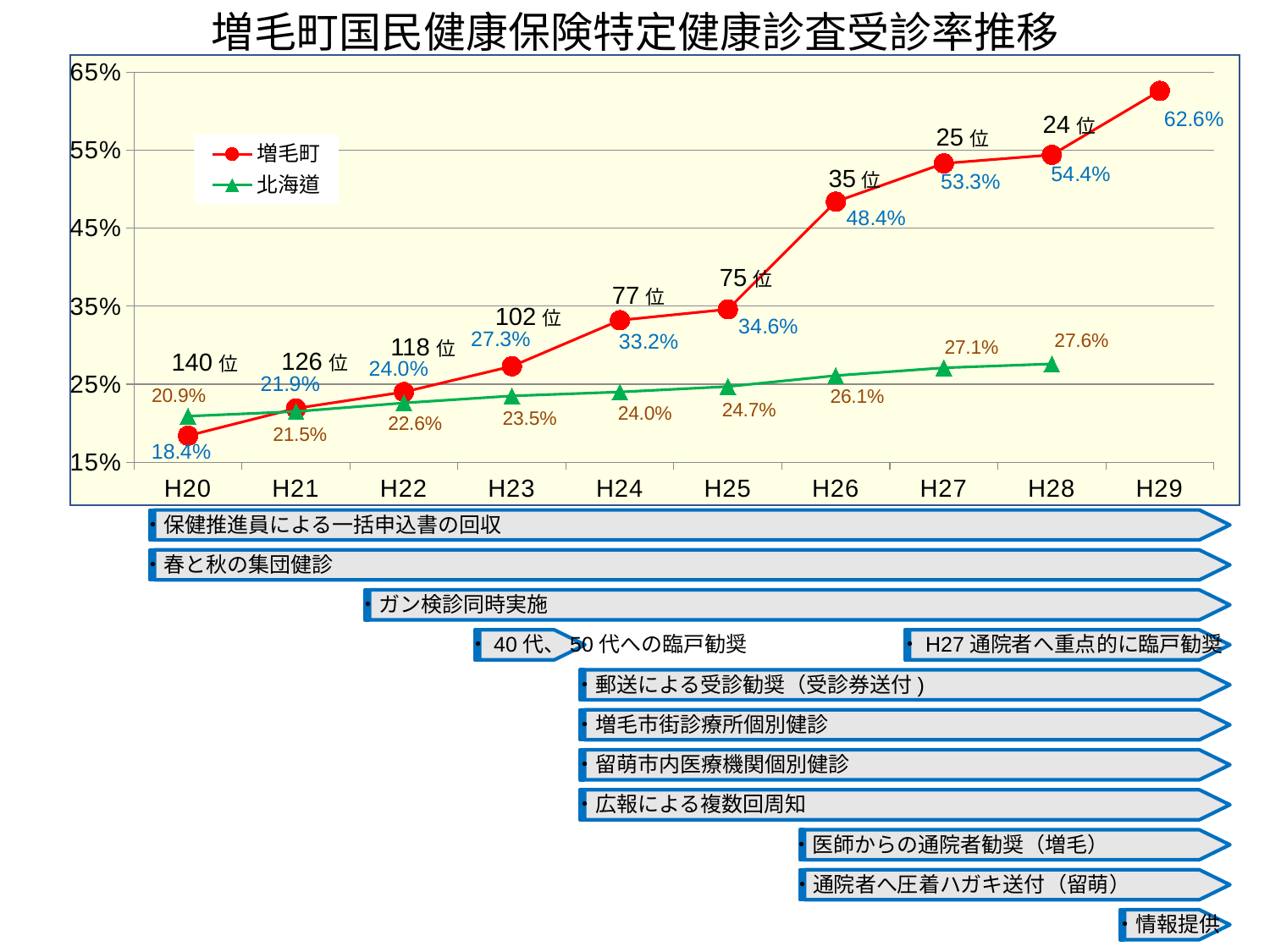

増毛町国民健康保険特定健康診査受診率推移

### Chart

| Category | 増毛町 | 北海道 |
|---|---|---|
| H20 | 0.184 | 0.209 |
| H21 | 0.219 | 0.215 |
| H22 | 0.24 | 0.226 |
| H23 | 0.273 | 0.235 |
| H24 | 0.332 | 0.24 |
| H25 | 0.346 | 0.247 |
| H26 | 0.484 | 0.261 |
| H27 | 0.533 | 0.271 |
| H28 | 0.544 | 0.276 |
| H29 | 0.626 | None |
24位
25位
35位
75位
77位
102位
118位
126位
140位
・保健推進員による一括申込書の回収

・春と秋の集団健診

・ガン検診同時実施

・40代、50代への臨戸勧奨
・H27通院者へ重点的に臨戸勧奨

・郵送による受診勧奨（受診券送付)

・増毛市街診療所個別健診

・留萌市内医療機関個別健診

・広報による複数回周知

・医師からの通院者勧奨（増毛）

・通院者へ圧着ハガキ送付（留萌）

・情報提供